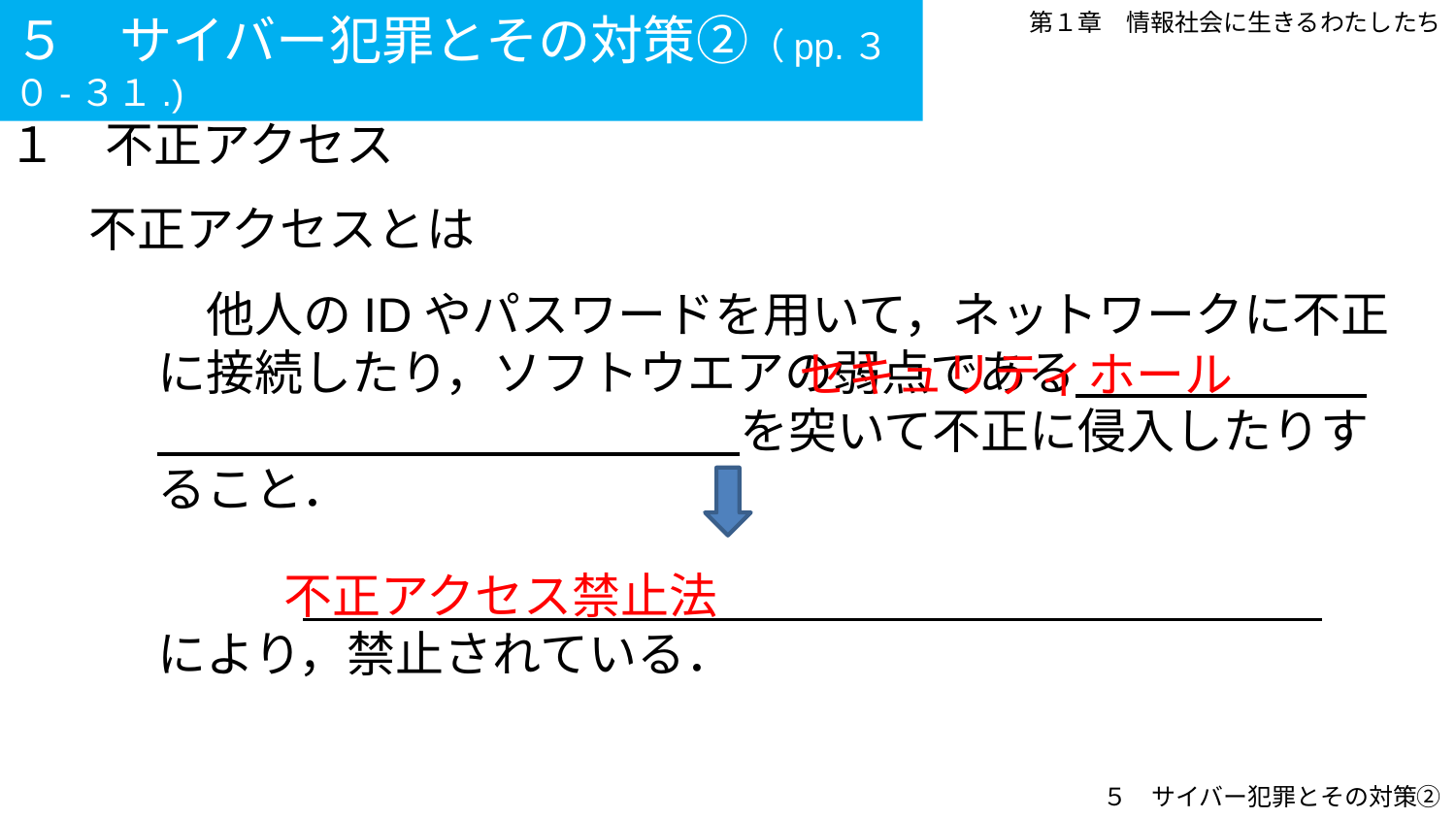

５　サイバー犯罪とその対策②（pp.３０-３１.)
第１章　情報社会に生きるわたしたち
１　不正アクセス
不正アクセスとは
　他人のIDやパスワードを用いて，ネットワークに不正に接続したり，ソフトウエアの弱点である　　　　　　　　　　　　　　　　　　を突いて不正に侵入したりすること．
セキュリティホール

　　　　　　　　　　　　　　　　　　　　　　　　　により，禁止されている．
不正アクセス禁止法
５　サイバー犯罪とその対策②